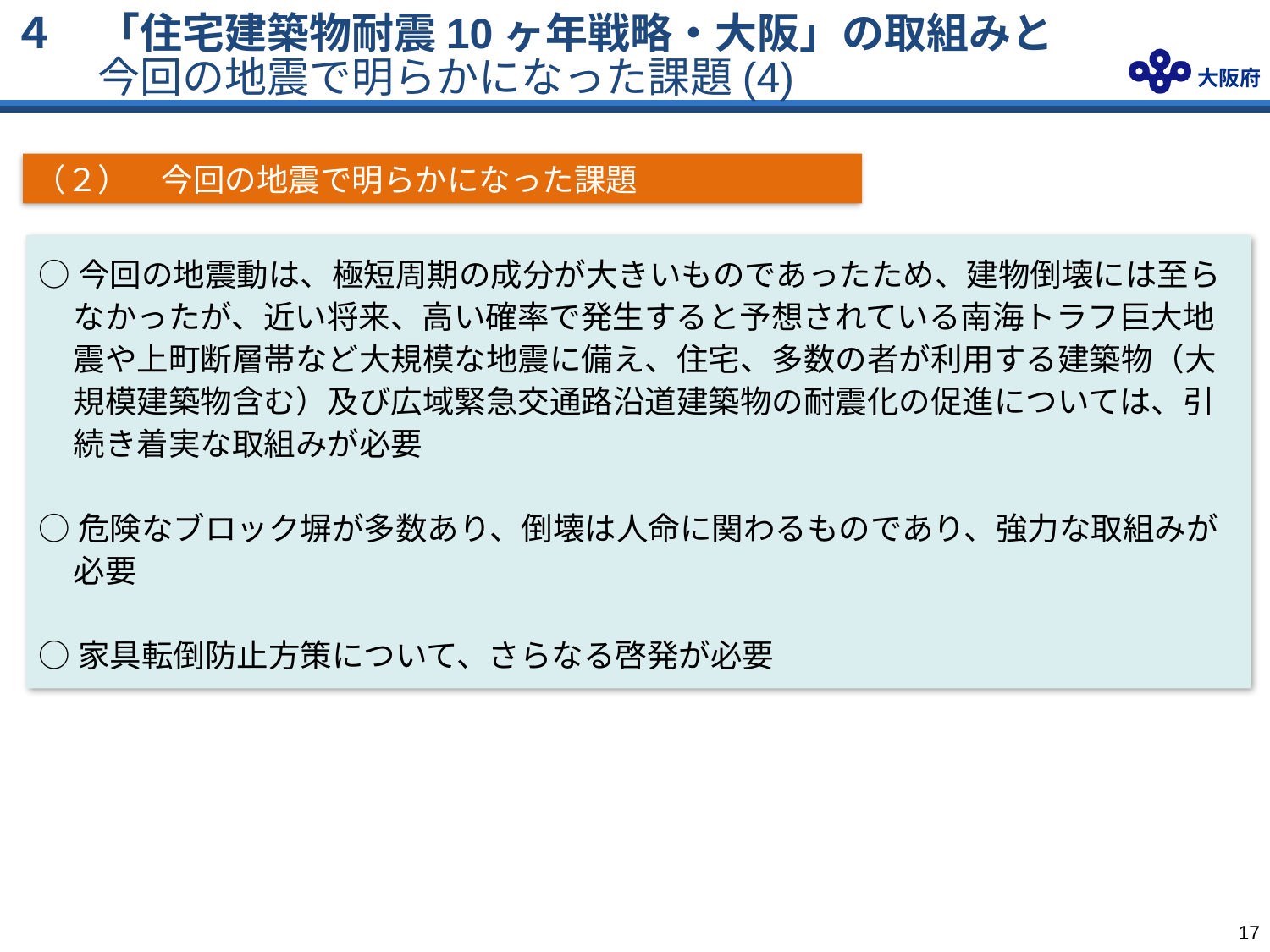

４　「住宅建築物耐震10ヶ年戦略・大阪」の取組みと
　　今回の地震で明らかになった課題(4)
（２）　今回の地震で明らかになった課題
○今回の地震動は、極短周期の成分が大きいものであったため、建物倒壊には至らなかったが、近い将来、高い確率で発生すると予想されている南海トラフ巨大地震や上町断層帯など大規模な地震に備え、住宅、多数の者が利用する建築物（大規模建築物含む）及び広域緊急交通路沿道建築物の耐震化の促進については、引続き着実な取組みが必要

○危険なブロック塀が多数あり、倒壊は人命に関わるものであり、強力な取組みが必要

○家具転倒防止方策について、さらなる啓発が必要
17